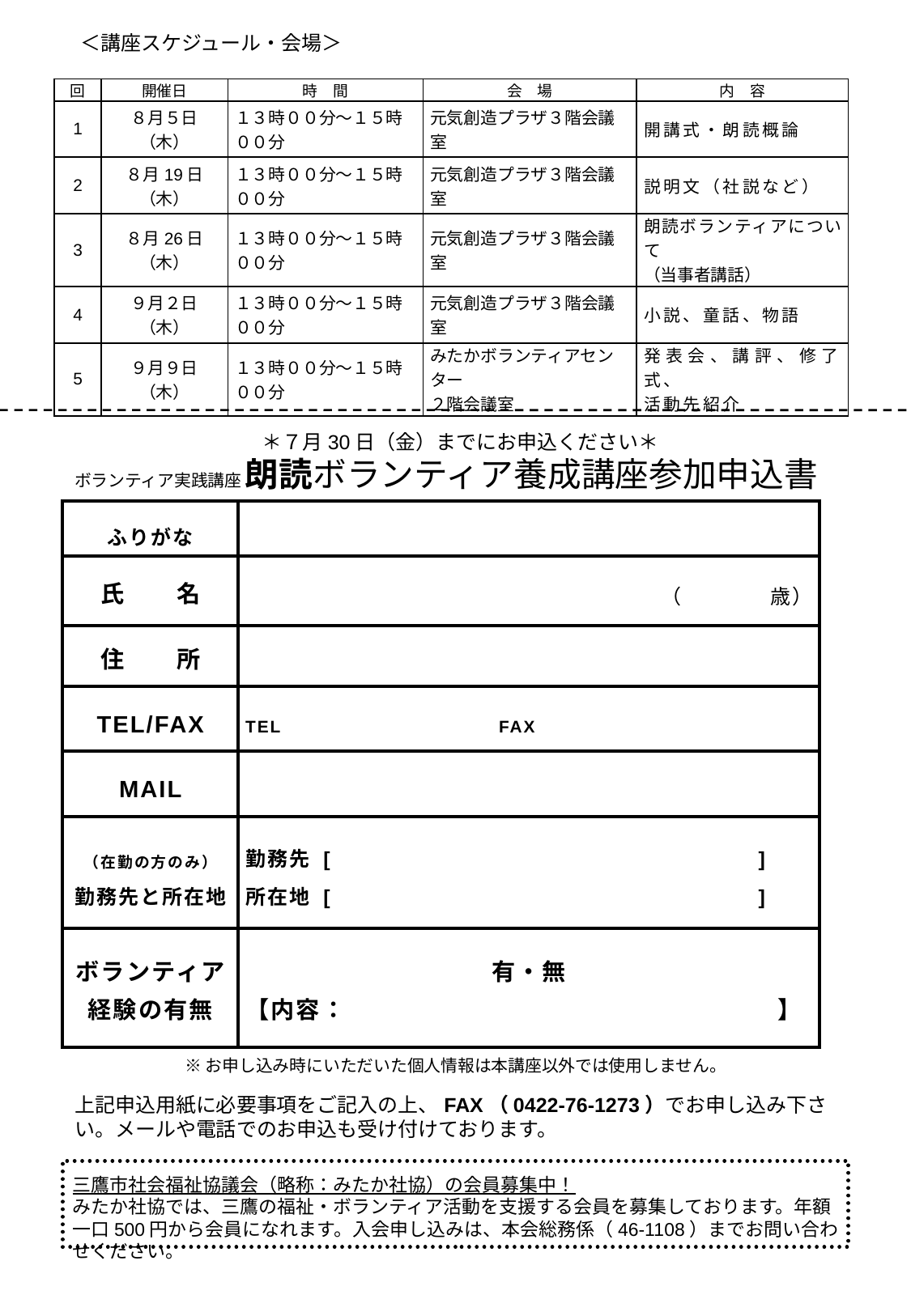

＜講座スケジュール・会場＞

| 回 | 開催日 | 時　間 | 会　場 | 内　容 |
| --- | --- | --- | --- | --- |
| 1 | ８月５日（木） | １３時００分～１５時００分 | 元気創造プラザ３階会議室 | 開講式・朗読概論 |
| 2 | ８月19日（木） | １３時００分～１５時００分 | 元気創造プラザ３階会議室 | 説明文（社説など） |
| 3 | ８月26日（木） | １３時００分～１５時００分 | 元気創造プラザ３階会議室 | 朗読ボランティアについて （当事者講話） |
| 4 | ９月２日（木） | １３時００分～１５時００分 | 元気創造プラザ３階会議室 | 小説、童話、物語 |
| 5 | ９月９日（木） | １３時００分～１５時００分 | みたかボランティアセンター ２階会議室 | 発表会、講評、修了式、 活動先紹介 |

＊７月30日（金）までにお申込ください＊
ボランティア実践講座 朗読ボランティア養成講座参加申込書
| ふりがな |  |
| --- | --- |
| 氏　　名 | （　　　　歳） |
| 住　　所 |  |
| TEL/FAX | TEL 　FAX |
| MAIL |  |
| （在勤の方のみ） 勤務先と所在地 | 勤務先 [　　　　　　　　　　　　　　　　　　　] 所在地 [　　　　　　　　　　　　　　　　　　　] |
| ボランティア 経験の有無 | 有・無 【内容：　　　　　　　　　　　　　　　　　】 |

※お申し込み時にいただいた個人情報は本講座以外では使用しません。
上記申込用紙に必要事項をご記入の上、FAX（0422-76-1273）でお申し込み下さい。メールや電話でのお申込も受け付けております。

三鷹市社会福祉協議会（略称：みたか社協）の会員募集中！
みたか社協では、三鷹の福祉・ボランティア活動を支援する会員を募集しております。年額一口500円から会員になれます。入会申し込みは、本会総務係（46-1108）までお問い合わせください。